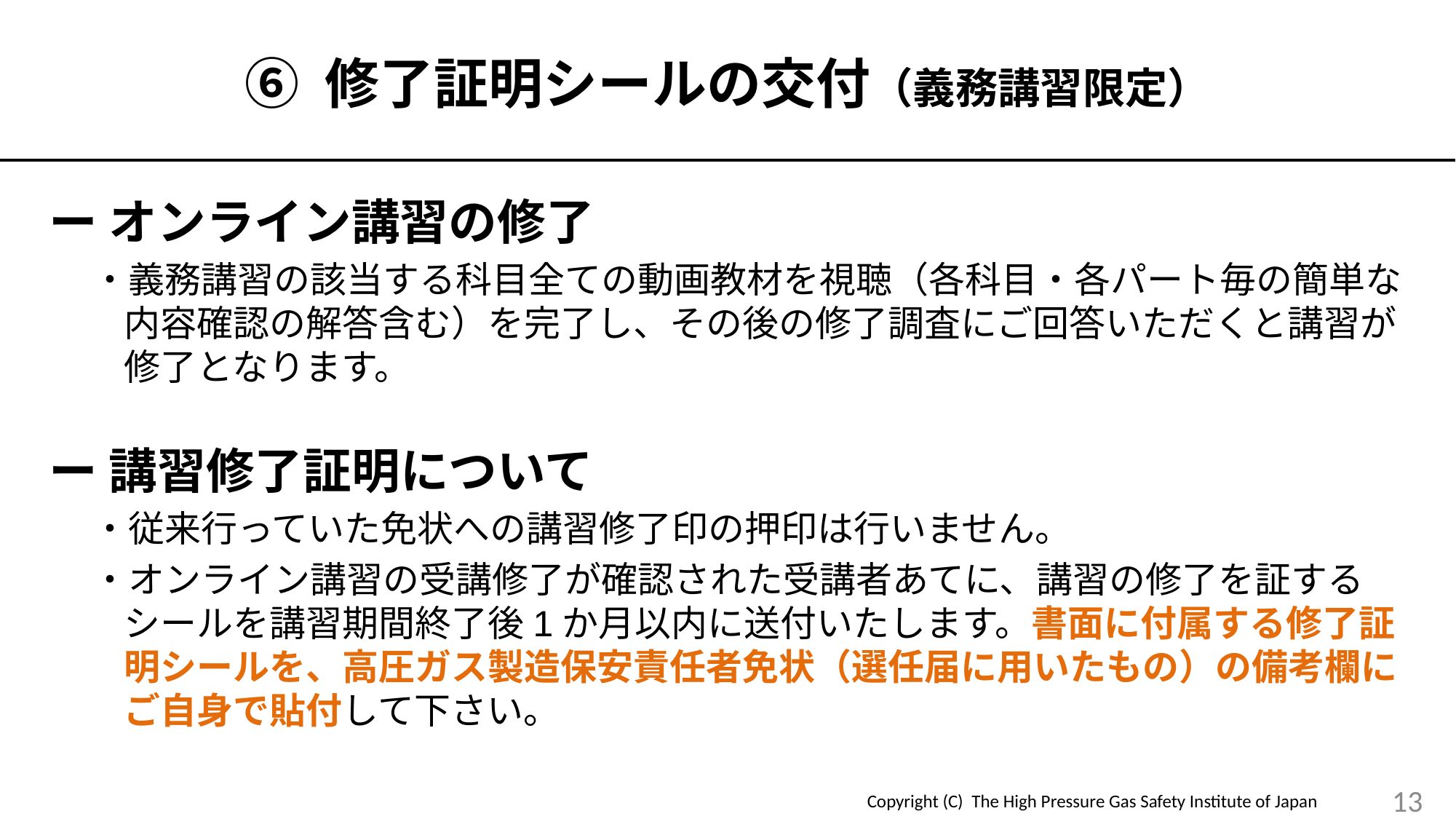

# ⑥ 修了証明シールの交付（義務講習限定）
ー オンライン講習の修了
・義務講習の該当する科目全ての動画教材を視聴（各科目・各パート毎の簡単な内容確認の解答含む）を完了し、その後の修了調査にご回答いただくと講習が修了となります。

ー 講習修了証明について
・従来行っていた免状への講習修了印の押印は行いません。
・オンライン講習の受講修了が確認された受講者あてに、講習の修了を証するシールを講習期間終了後1か月以内に送付いたします。書面に付属する修了証明シールを、高圧ガス製造保安責任者免状（選任届に用いたもの）の備考欄にご自身で貼付して下さい。
13